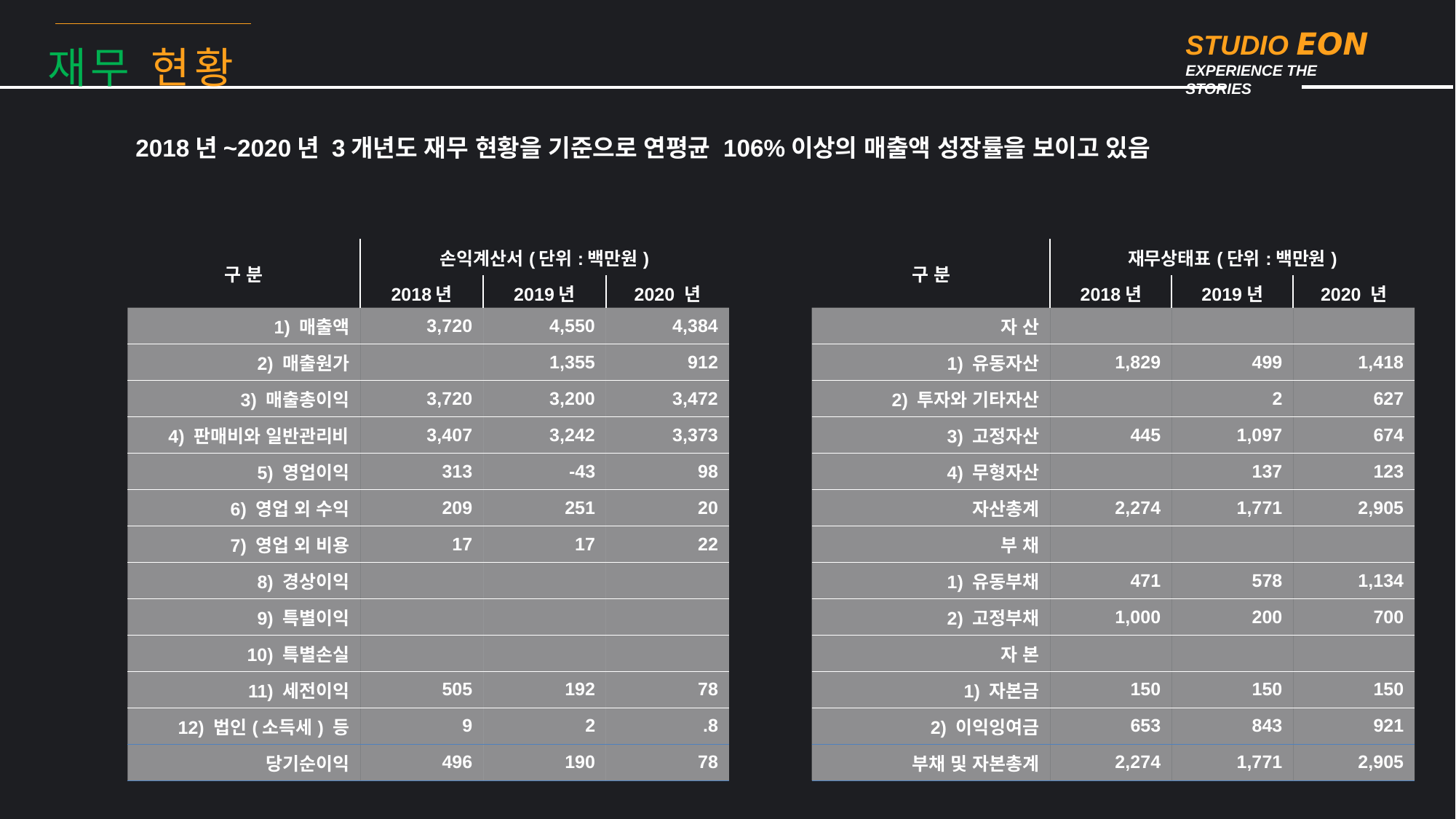

재무 현황
2018년~2020년 3개년도 재무 현황을 기준으로 연평균 106%이상의 매출액 성장률을 보이고 있음
| 구 분 | 손익계산서(단위:백만원) |  |  |
| --- | --- | --- | --- |
|  | 2018년 | 2019년 | 2020 년 |
| 1) 매출액 | 3,720 | 4,550 | 4,384 |
| 2) 매출원가 |  | 1,355 | 912 |
| 3) 매출총이익 | 3,720 | 3,200 | 3,472 |
| 4) 판매비와 일반관리비 | 3,407 | 3,242 | 3,373 |
| 5) 영업이익 | 313 | -43 | 98 |
| 6) 영업 외 수익 | 209 | 251 | 20 |
| 7) 영업 외 비용 | 17 | 17 | 22 |
| 8) 경상이익 |  |  |  |
| 9) 특별이익 |  |  |  |
| 10) 특별손실 |  |  |  |
| 11) 세전이익 | 505 | 192 | 78 |
| 12) 법인(소득세) 등 | 9 | 2 | .8 |
| 당기순이익 | 496 | 190 | 78 |
| 구 분 | 재무상태표(단위:백만원) |  |  |
| --- | --- | --- | --- |
|  | 2018년 | 2019년 | 2020 년 |
| 자 산 |  |  |  |
| 1) 유동자산 | 1,829 | 499 | 1,418 |
| 2) 투자와 기타자산 |  | 2 | 627 |
| 3) 고정자산 | 445 | 1,097 | 674 |
| 4) 무형자산 |  | 137 | 123 |
| 자산총계 | 2,274 | 1,771 | 2,905 |
| 부 채 |  |  |  |
| 1) 유동부채 | 471 | 578 | 1,134 |
| 2) 고정부채 | 1,000 | 200 | 700 |
| 자 본 |  |  |  |
| 1) 자본금 | 150 | 150 | 150 |
| 2) 이익잉여금 | 653 | 843 | 921 |
| 부채 및 자본총계 | 2,274 | 1,771 | 2,905 |